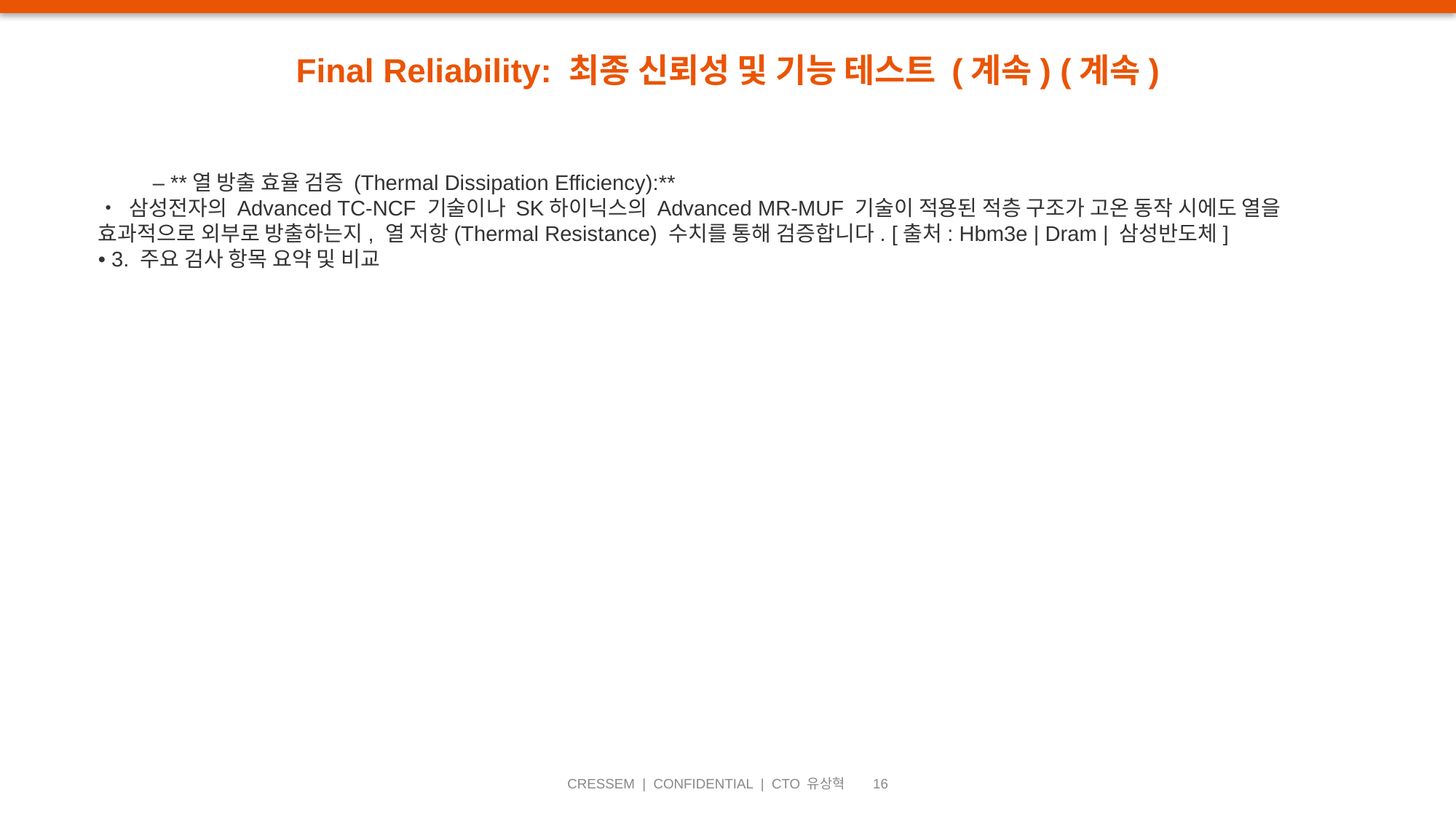

Final Reliability: 최종 신뢰성 및 기능 테스트 (계속) (계속)
– **열 방출 효율 검증 (Thermal Dissipation Efficiency):**
• 삼성전자의 Advanced TC-NCF 기술이나 SK하이닉스의 Advanced MR-MUF 기술이 적용된 적층 구조가 고온 동작 시에도 열을 효과적으로 외부로 방출하는지, 열 저항(Thermal Resistance) 수치를 통해 검증합니다. [출처: Hbm3e | Dram | 삼성반도체]
• 3. 주요 검사 항목 요약 및 비교
CRESSEM  |  CONFIDENTIAL  |  CTO 유상혁        16